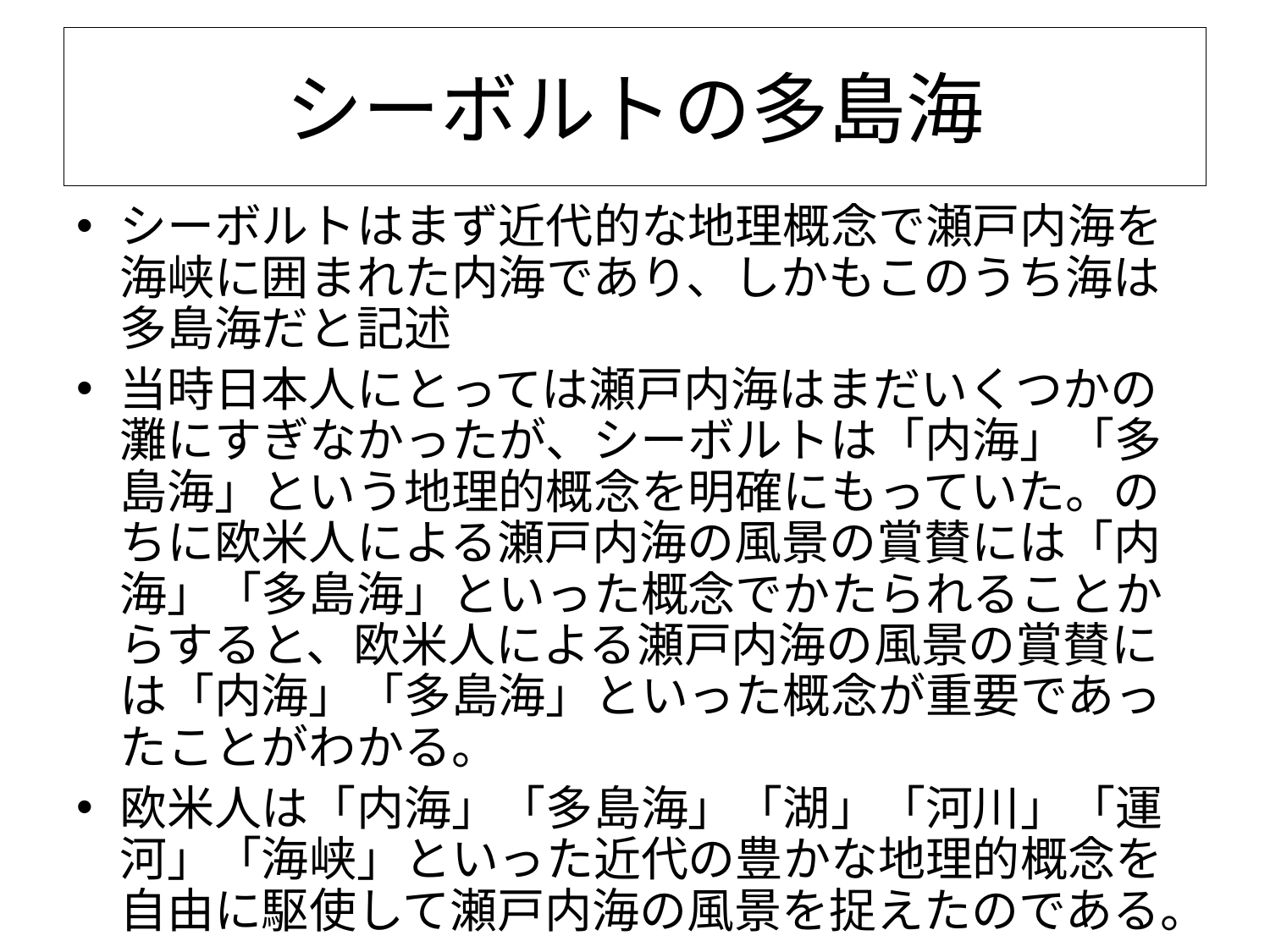

# シーボルトの多島海
シーボルトはまず近代的な地理概念で瀬戸内海を海峡に囲まれた内海であり、しかもこのうち海は多島海だと記述
当時日本人にとっては瀬戸内海はまだいくつかの灘にすぎなかったが、シーボルトは「内海」「多島海」という地理的概念を明確にもっていた。のちに欧米人による瀬戸内海の風景の賞賛には「内海」「多島海」といった概念でかたられることからすると、欧米人による瀬戸内海の風景の賞賛には「内海」「多島海」といった概念が重要であったことがわかる。
欧米人は「内海」「多島海」「湖」「河川」「運河」「海峡」といった近代の豊かな地理的概念を自由に駆使して瀬戸内海の風景を捉えたのである。